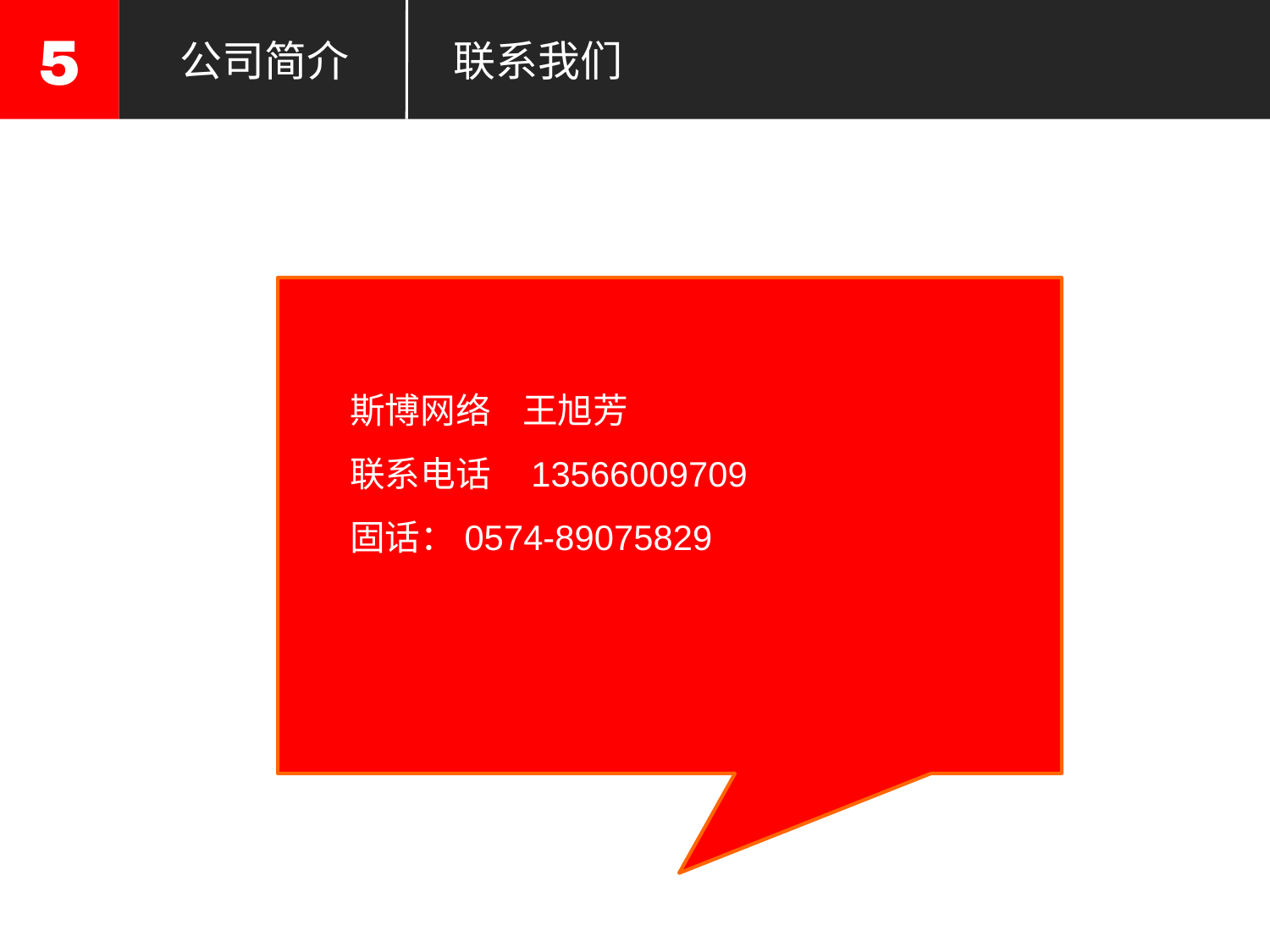

5
    公司简介           联系我们

斯博网络    王旭芳
联系电话    13566009709
固话：0574-89075829